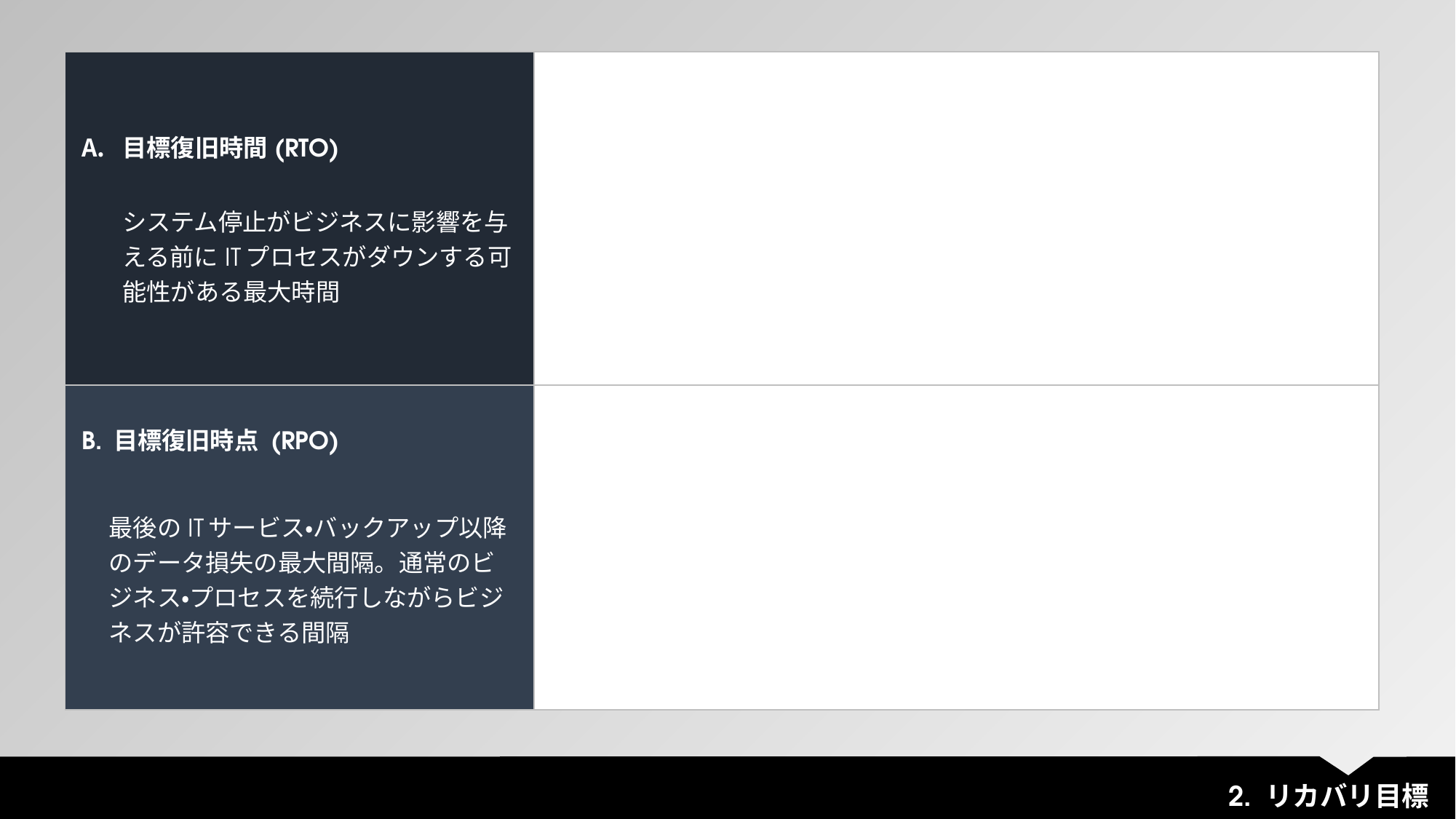

| 目標復旧時間(RTO) システム停止がビジネスに影響を与える前にITプロセスがダウンする可能性がある最大時間 |  |
| --- | --- |
| B. 目標復旧時点 (RPO) |  |
| 最後のITサービス・バックアップ以降のデータ損失の最大間隔。通常のビジネス・プロセスを続行しながらビジネスが許容できる間隔 |  |

2. リカバリ目標